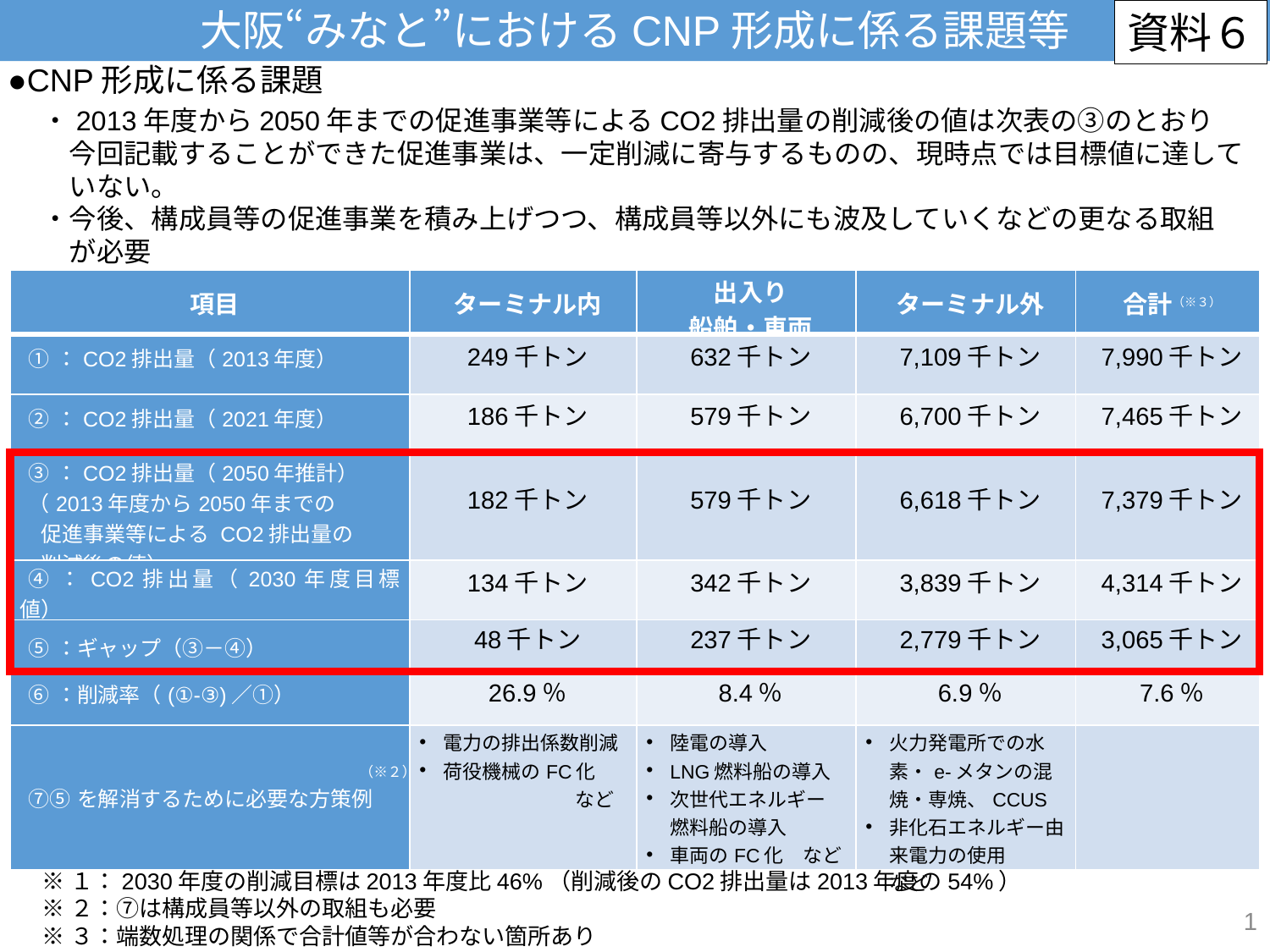

大阪“みなと”におけるCNP形成に係る課題等
資料６
●CNP形成に係る課題
・2013年度から2050年までの促進事業等によるCO2排出量の削減後の値は次表の③のとおり
　今回記載することができた促進事業は、一定削減に寄与するものの、現時点では目標値に達して
　いない。
・今後、構成員等の促進事業を積み上げつつ、構成員等以外にも波及していくなどの更なる取組
　が必要
| 項目 | ターミナル内 | 出入り 船舶・車両 | ターミナル外 | 合計（※３） |
| --- | --- | --- | --- | --- |
| ①：CO2排出量（2013年度） | 249千トン | 632千トン | 7,109千トン | 7,990千トン |
| ②：CO2排出量（2021年度） | 186千トン | 579千トン | 6,700千トン | 7,465千トン |
| ③：CO2排出量（2050年推計） （2013年度から2050年までの 　促進事業等による CO2排出量の 　削減後の値） | 182千トン | 579千トン | 6,618千トン | 7,379千トン |
| ④：CO2排出量（2030年度目標値） （ ①×（100%-46%（※１））） | 134千トン | 342千トン | 3,839千トン | 4,314千トン |
| ⑤：ギャップ（③－④） | 48千トン | 237千トン | 2,779千トン | 3,065千トン |
| ⑥：削減率（(①-③)／①） | 26.9％ | 8.4％ | 6.9％ | 7.6％ |
| ⑦⑤を解消するために必要な方策例 | 電力の排出係数削減 荷役機械のFC化 　　　　　　　　など | 陸電の導入 LNG燃料船の導入 次世代エネルギー 　 燃料船の導入 車両のFC化　など | 火力発電所での水素・e-メタンの混焼・専焼、CCUS 非化石エネルギー由来電力の使用　　　 など |  |

（※２）
※１：2030年度の削減目標は2013年度比46%（削減後のCO2排出量は2013年度の54%）
※２：⑦は構成員等以外の取組も必要
※３：端数処理の関係で合計値等が合わない箇所あり
1